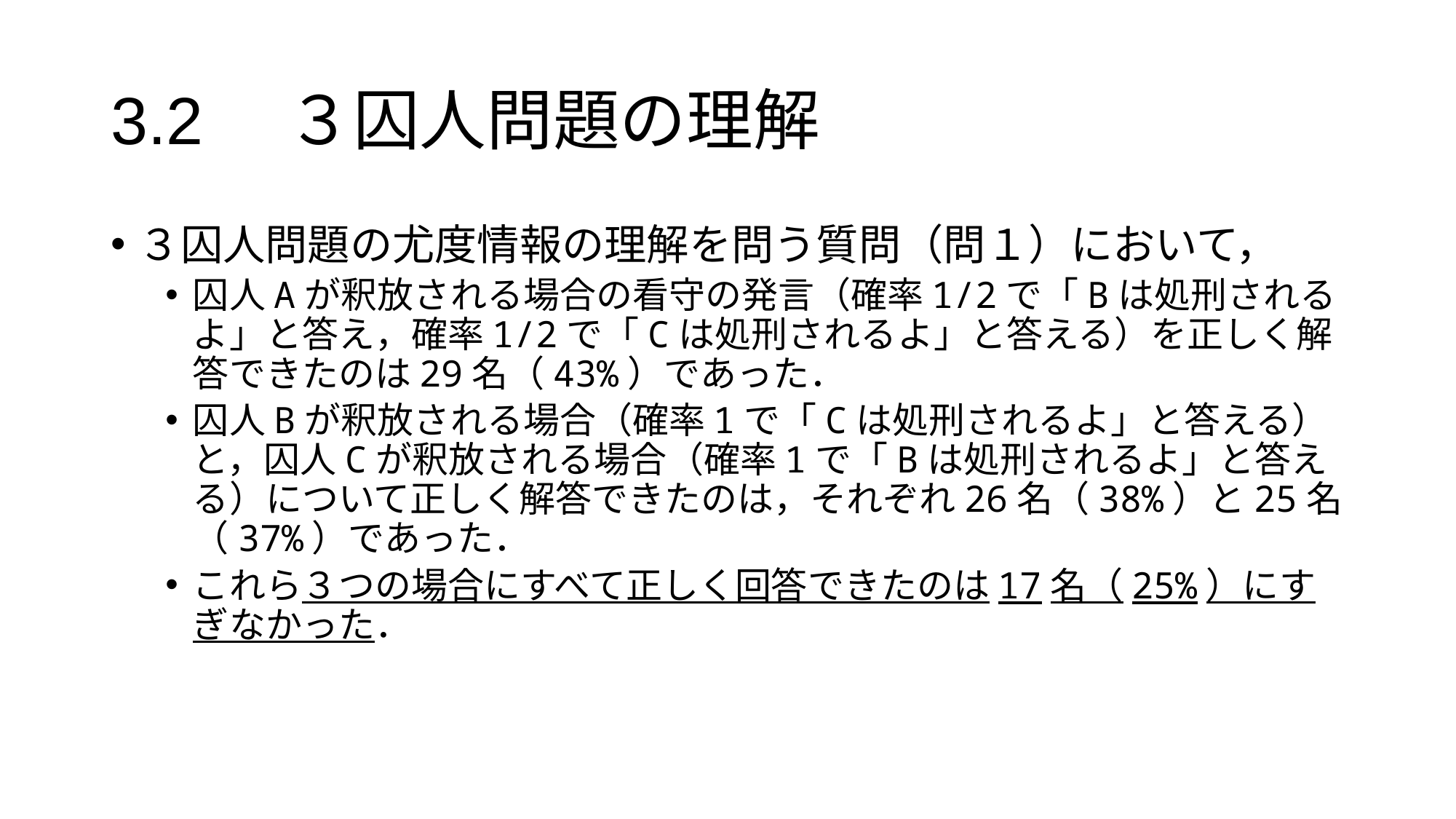

# 3.2　３囚人問題の理解
３囚人問題の尤度情報の理解を問う質問（問１）において，
囚人Aが釈放される場合の看守の発言（確率1/2で「Bは処刑されるよ」と答え，確率1/2で「Cは処刑されるよ」と答える）を正しく解答できたのは29名（43%）であった．
囚人Bが釈放される場合（確率1で「Cは処刑されるよ」と答える）と，囚人Cが釈放される場合（確率1で「Bは処刑されるよ」と答える）について正しく解答できたのは，それぞれ26名（38%）と25名（37%）であった．
これら３つの場合にすべて正しく回答できたのは17名（25%）にすぎなかった．